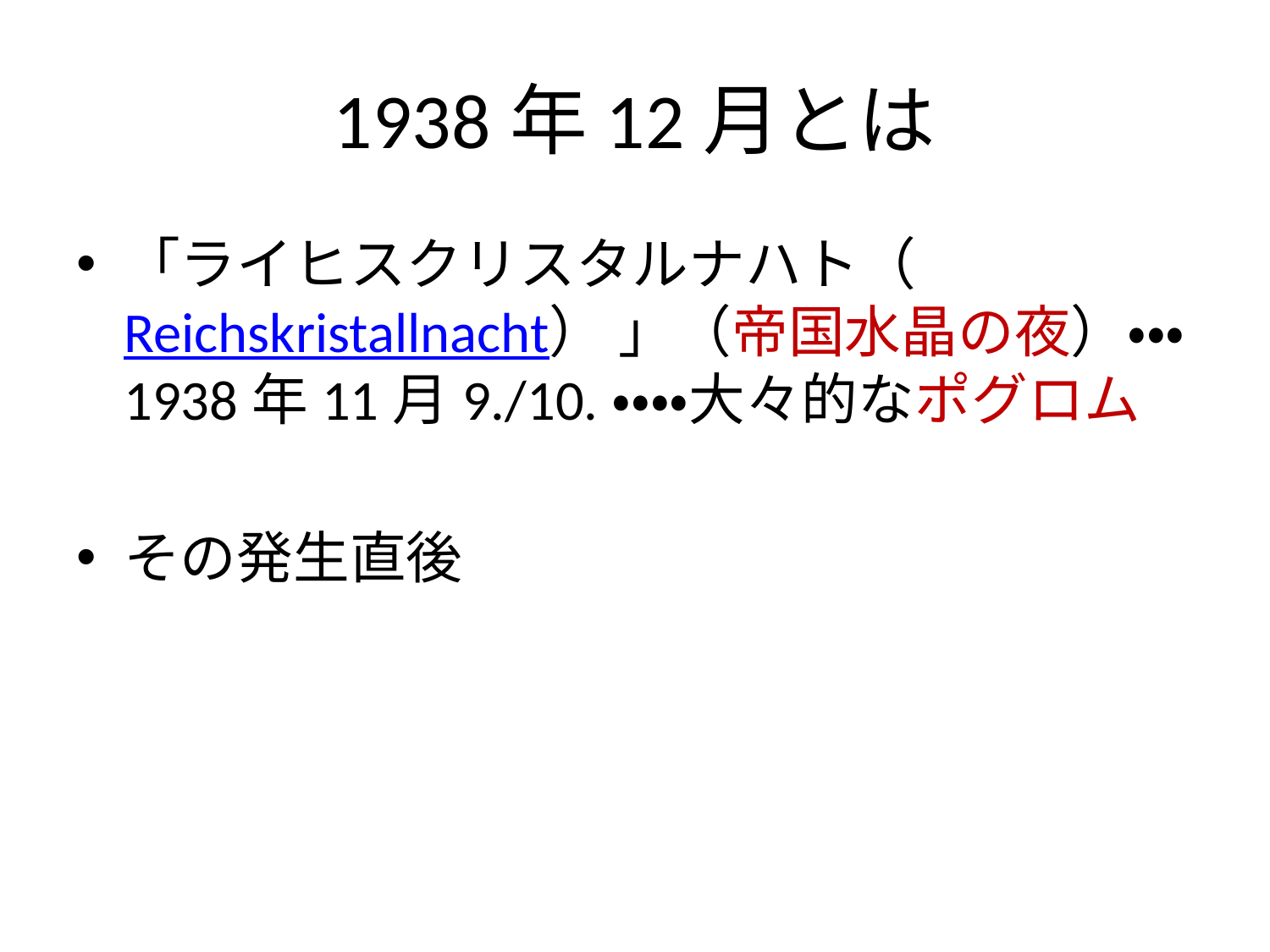

# 1938年12月とは
「ライヒスクリスタルナハト（Reichskristallnacht） 」（帝国水晶の夜）・・・1938年11月9./10.・・・・大々的なポグロム

その発生直後